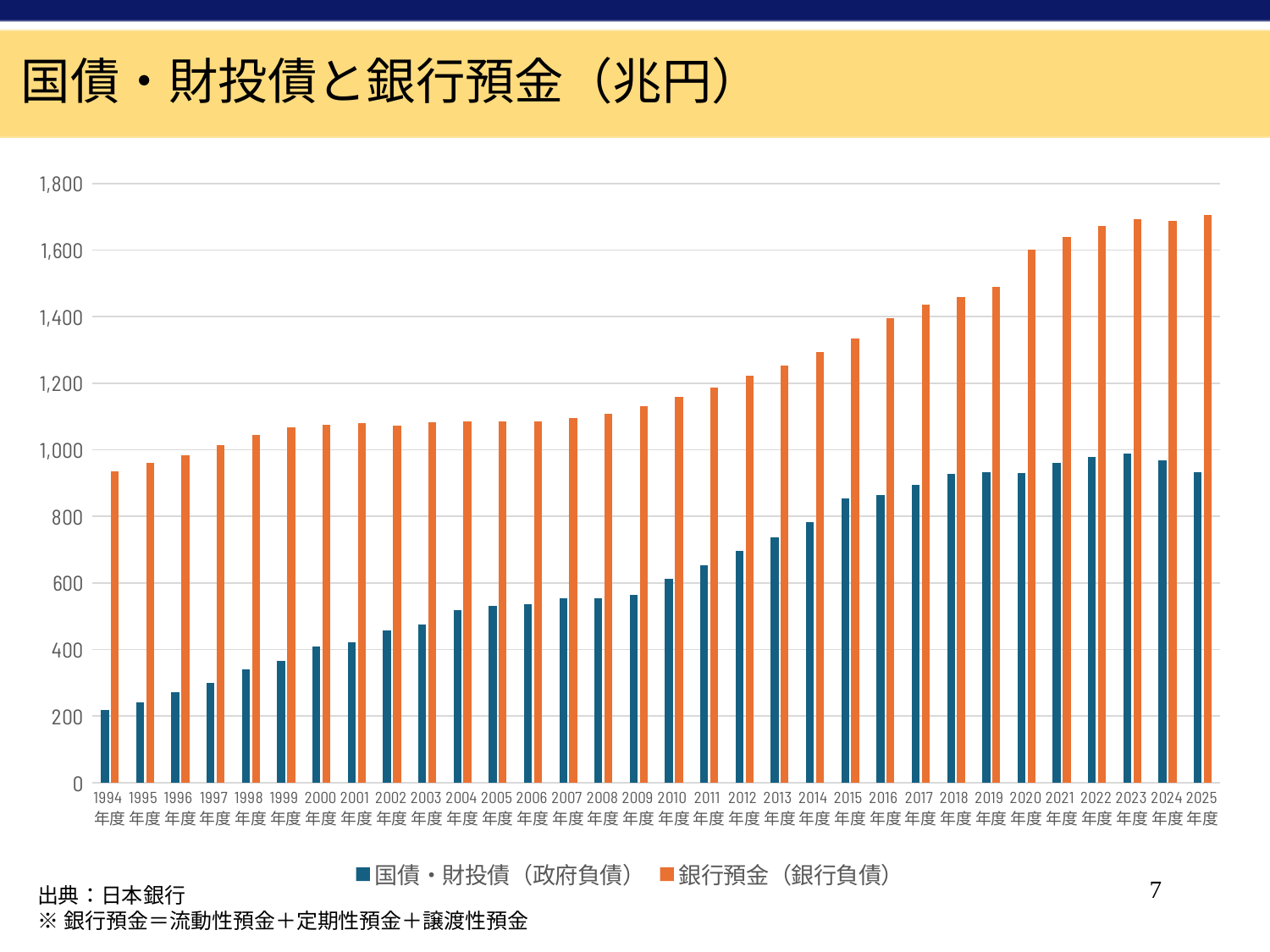

国債・財投債と銀行預金（兆円）

### Chart

| Category | 国債・財投債（政府負債） | 銀行預金（銀行負債） |
|---|---|---|
| 1994年度 | 218.7543 | 934.1372 |
| 1995年度 | 241.3889 | 960.5006 |
| 1996年度 | 270.5085 | 984.4466 |
| 1997年度 | 299.5431 | 1012.7929 |
| 1998年度 | 338.9973 | 1043.638 |
| 1999年度 | 366.5664 | 1068.501 |
| 2000年度 | 408.6928 | 1075.1808 |
| 2001年度 | 422.3482 | 1080.7385 |
| 2002年度 | 456.8468 | 1071.8224 |
| 2003年度 | 474.6647 | 1081.5753 |
| 2004年度 | 516.9055 | 1085.6069 |
| 2005年度 | 530.4786 | 1085.5477 |
| 2006年度 | 537.0763 | 1084.8112 |
| 2007年度 | 554.6485 | 1095.8178 |
| 2008年度 | 552.706 | 1108.9099 |
| 2009年度 | 564.0163 | 1131.5111 |
| 2010年度 | 612.5215 | 1159.5401 |
| 2011年度 | 652.2942 | 1185.7535 |
| 2012年度 | 697.0694 | 1221.9311 |
| 2013年度 | 736.2151 | 1253.4665 |
| 2014年度 | 783.4598 | 1294.5106 |
| 2015年度 | 852.5204 | 1334.3738 |
| 2016年度 | 864.08 | 1395.1438 |
| 2017年度 | 893.5583 | 1436.8736 |
| 2018年度 | 927.292 | 1459.9064 |
| 2019年度 | 933.7046 | 1488.324 |
| 2020年度 | 929.7562 | 1600.8072 |
| 2021年度 | 960.3744 | 1638.5879 |
| 2022年度 | 977.3921 | 1672.2757 |
| 2023年度 | 988.6369 | 1691.7834 |
| 2024年度 | 969.1349 | 1686.4607 |
| 2025年度 | 932.7195 | 1704.8528 |
7
出典：日本銀行
※銀行預金＝流動性預金＋定期性預金＋譲渡性預金